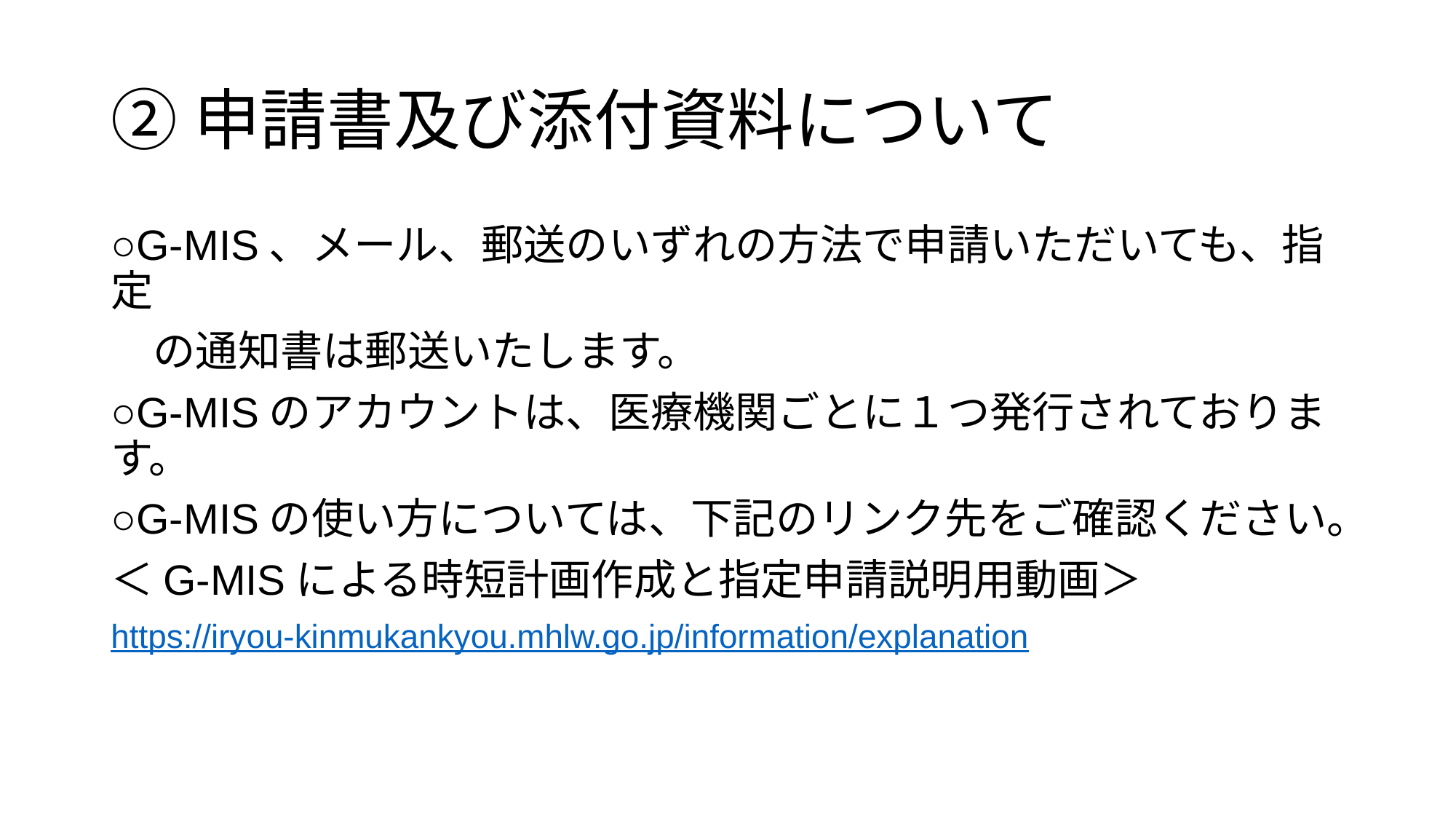

# ②申請書及び添付資料について
○G-MIS、メール、郵送のいずれの方法で申請いただいても、指定
　の通知書は郵送いたします。
○G-MISのアカウントは、医療機関ごとに１つ発行されております。
○G-MISの使い方については、下記のリンク先をご確認ください。
＜G-MISによる時短計画作成と指定申請説明用動画＞
https://iryou-kinmukankyou.mhlw.go.jp/information/explanation